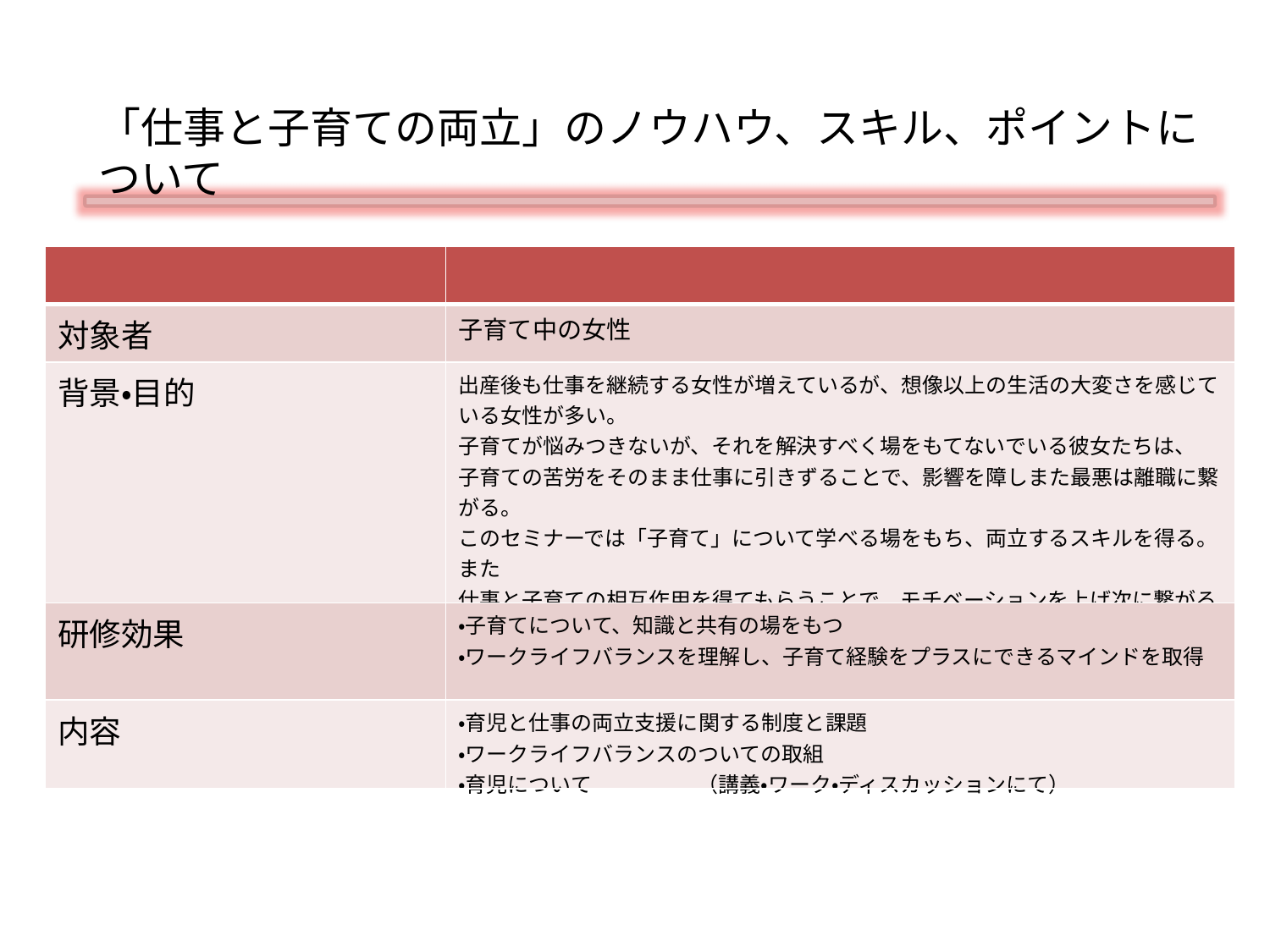

「仕事と子育ての両立」のノウハウ、スキル、ポイントについて

|  |  |
| --- | --- |
| 対象者 | 子育て中の女性 |
| 背景・目的 | 出産後も仕事を継続する女性が増えているが、想像以上の生活の大変さを感じている女性が多い。 子育てが悩みつきないが、それを解決すべく場をもてないでいる彼女たちは、 子育ての苦労をそのまま仕事に引きずることで、影響を障しまた最悪は離職に繋がる。 このセミナーでは「子育て」について学べる場をもち、両立するスキルを得る。また 仕事と子育ての相互作用を得てもらうことで、モチベーションを上げ次に繋がる仕事についてもらう |
| 研修効果 | ・子育てについて、知識と共有の場をもつ ・ワークライフバランスを理解し、子育て経験をプラスにできるマインドを取得 |
| 内容 | ・育児と仕事の両立支援に関する制度と課題 ・ワークライフバランスのついての取組 ・育児について　　　　　（講義・ワーク・ディスカッションにて） |